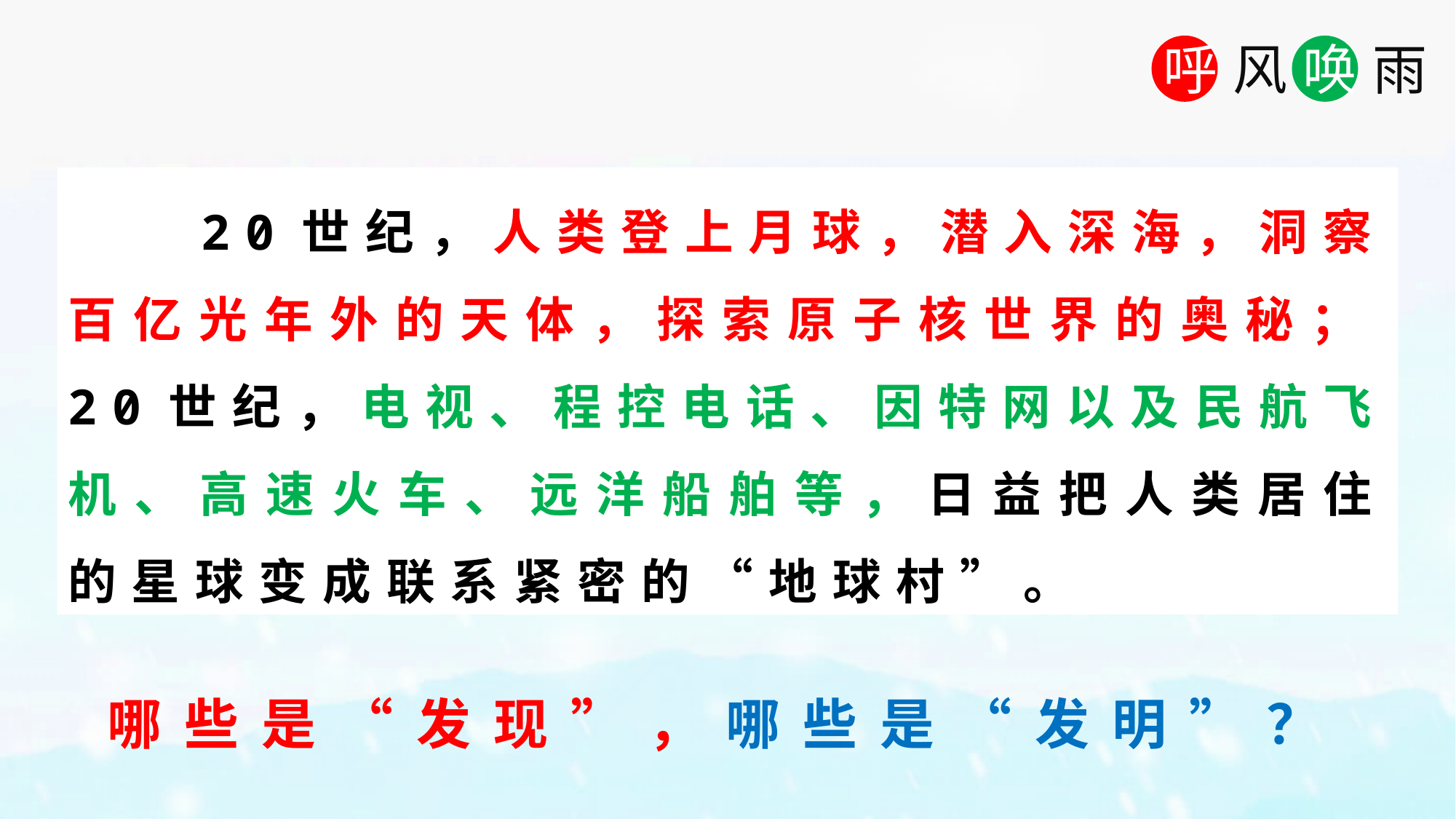

20世纪，人类登上月球，潜入深海，洞察百亿光年外的天体，探索原子核世界的奥秘；20世纪，电视、程控电话、因特网以及民航飞机、高速火车、远洋船舶等，日益把人类居住的星球变成联系紧密的“地球村”。
哪些是“发现”，哪些是“发明”？